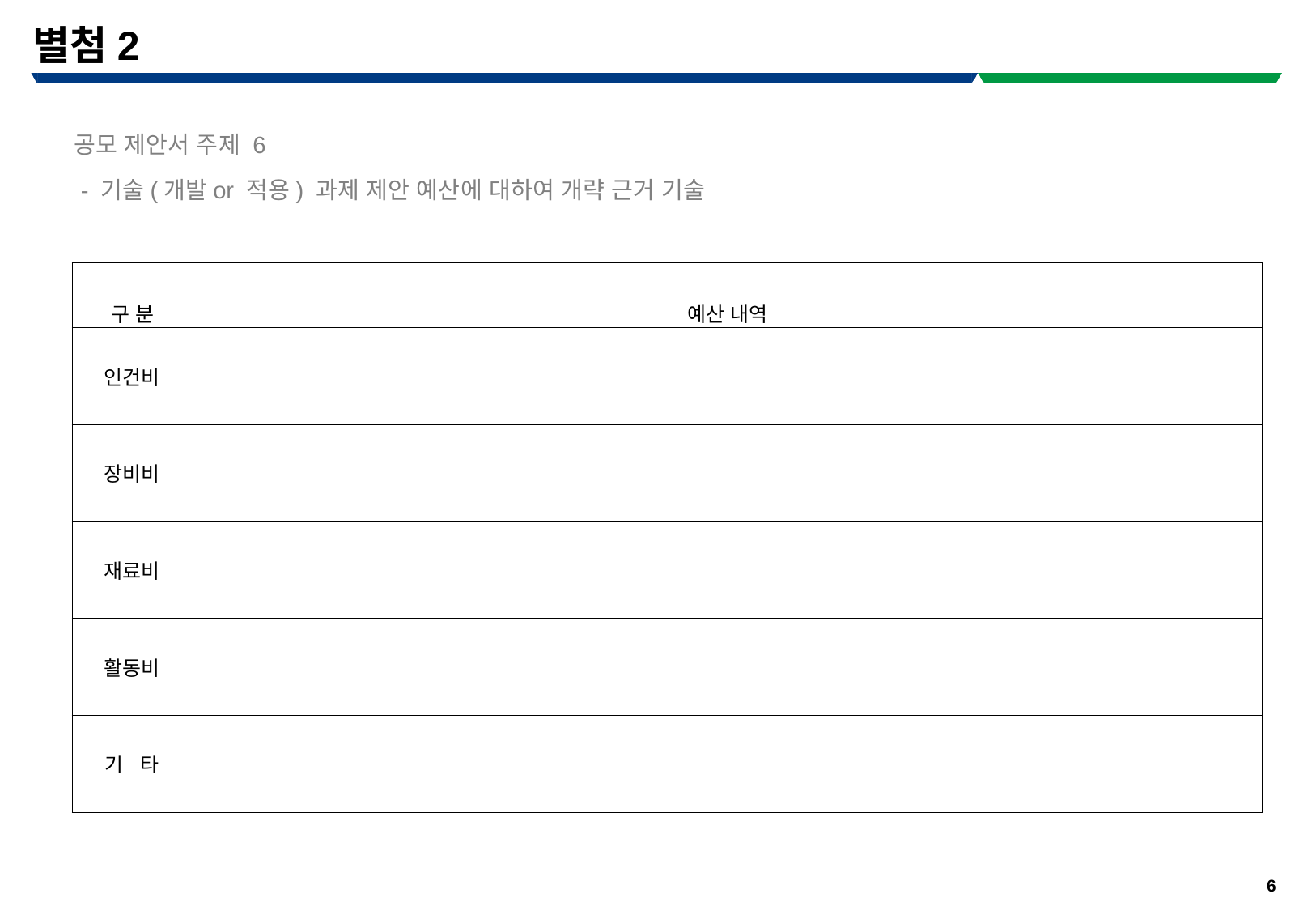

별첨2
공모 제안서 주제 6
 - 기술(개발or 적용) 과제 제안 예산에 대하여 개략 근거 기술
| 구 분 | 예산 내역 |
| --- | --- |
| 인건비 |  |
| 장비비 |  |
| 재료비 |  |
| 활동비 |  |
| 기 타 |  |